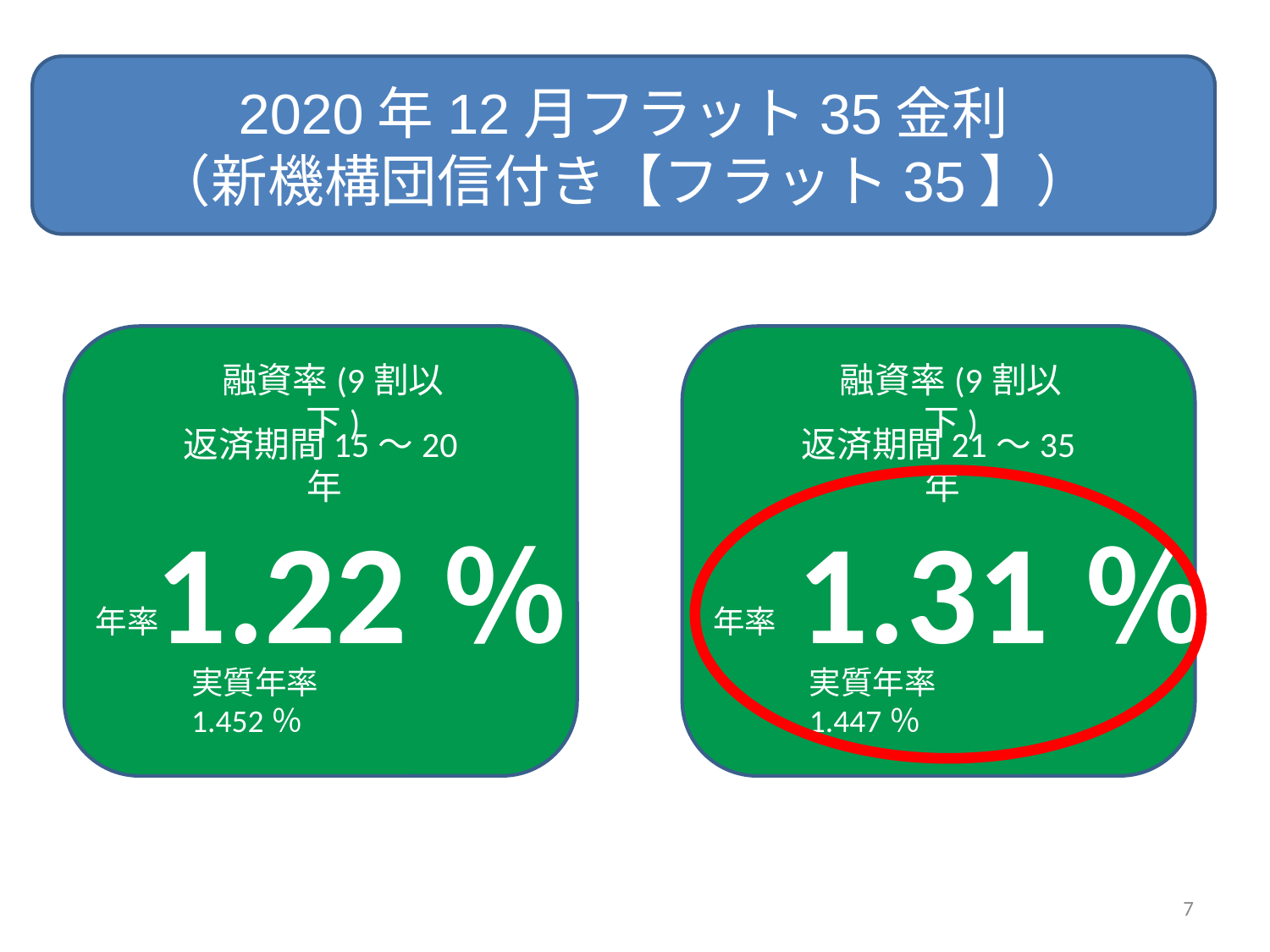

2020年12月フラット35金利
（新機構団信付き【フラット35】）

融資率(9割以下)
融資率(9割以下)
返済期間15～20年
返済期間21～35年

1.22％
1.31％
年率
年率
実質年率　1.452％
実質年率　1.447％
7